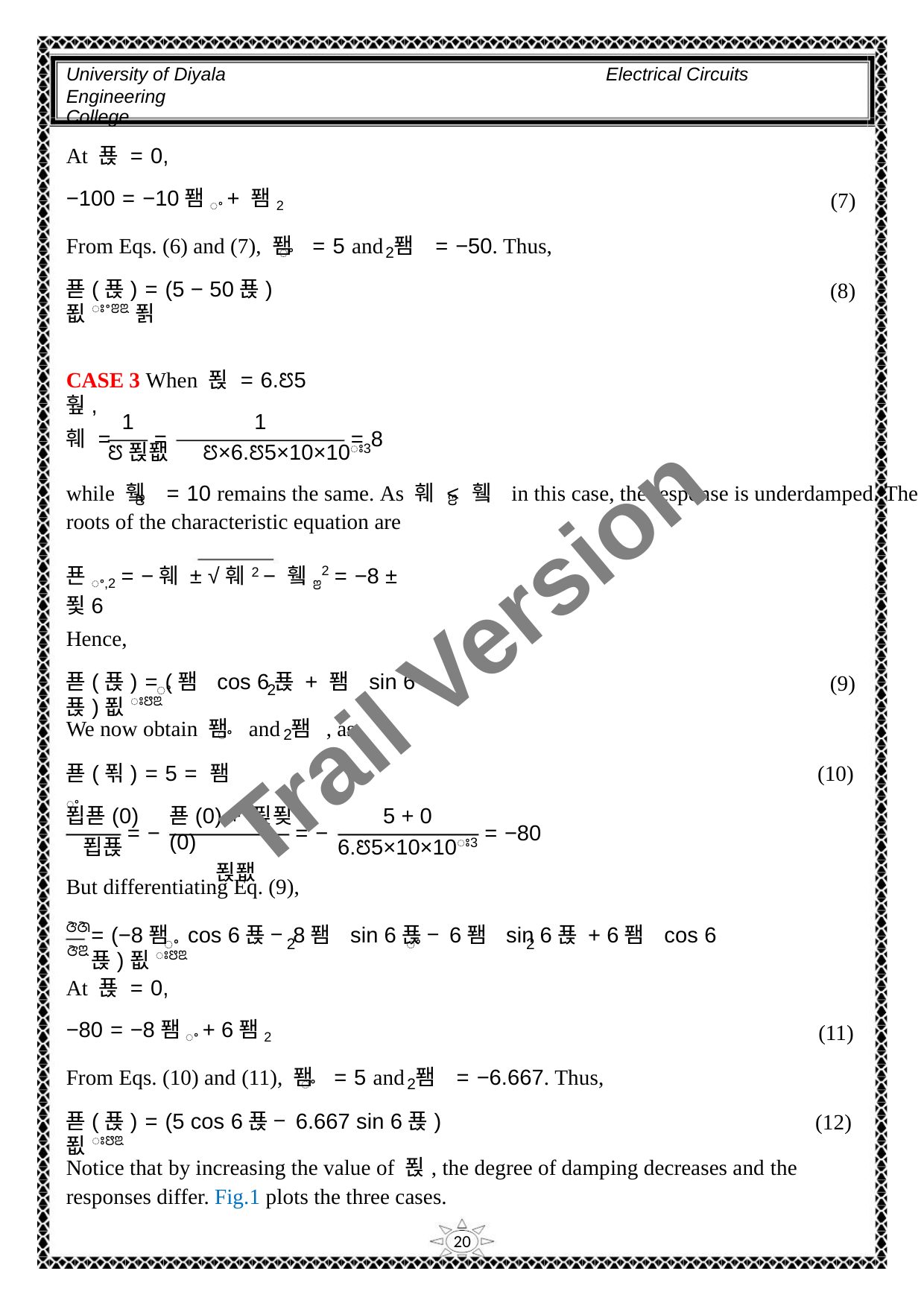

University of Diyala
Engineering College
Electrical Circuits
At 푡 = 0,
−100 = −10퐴ꢀ + 퐴2
(7)
(8)
From Eqs. (6) and (7), 퐴 = 5 and 퐴 = −50. Thus,
ꢀ
2
푣(푡) = (5 − 50푡)푒ꢁꢀꢂꢃ푉
CASE 3 When 푅 = 6.ꢄ5훺,
1
1
훼 =
=
= 8
ꢄ푅퐶 ꢄ×6.ꢄ5×10×10ꢁ3
while 휔 = 10 remains the same. As 훼 < 휔 in this case, the response is underdamped. The
ꢂ
ꢂ
roots of the characteristic equation are
푠ꢀ,2 = −훼 ± √훼2 − 휔ꢂ2 = −8 ± 푗6
Trail Version
Trail Version
Trail Version
Trail Version
Trail Version
Trail Version
Trail Version
Trail Version
Trail Version
Trail Version
Trail Version
Trail Version
Trail Version
Hence,
푣(푡) = (퐴 cos 6푡 + 퐴 sin 6푡)푒ꢁꢅꢃ
(9)
ꢀ
2
We now obtain 퐴 and 퐴 , as
ꢀ
2
푣(푂) = 5 = 퐴ꢀ
(10)
푑푣(0)
푑푡
푣(0) + 푅푖(0)
푅퐶
5 + 0
6.ꢄ5×10×10ꢁ3
= −
= −
= −80
But differentiating Eq. (9),
ꢆꢇ
= (−8퐴 cos 6푡 − 8퐴 sin 6푡 − 6퐴 sin 6푡 + 6퐴 cos 6푡)푒ꢁꢅꢃ
ꢀ
2
ꢀ
2
ꢆꢃ
At 푡 = 0,
−80 = −8퐴ꢀ + 6퐴2
(11)
(12)
From Eqs. (10) and (11), 퐴 = 5 and 퐴 = −6.667. Thus,
ꢀ
2
푣(푡) = (5 cos 6푡 − 6.667 sin 6푡)푒ꢁꢅꢃ
Notice that by increasing the value of 푅, the degree of damping decreases and the
responses differ. Fig.1 plots the three cases.
20